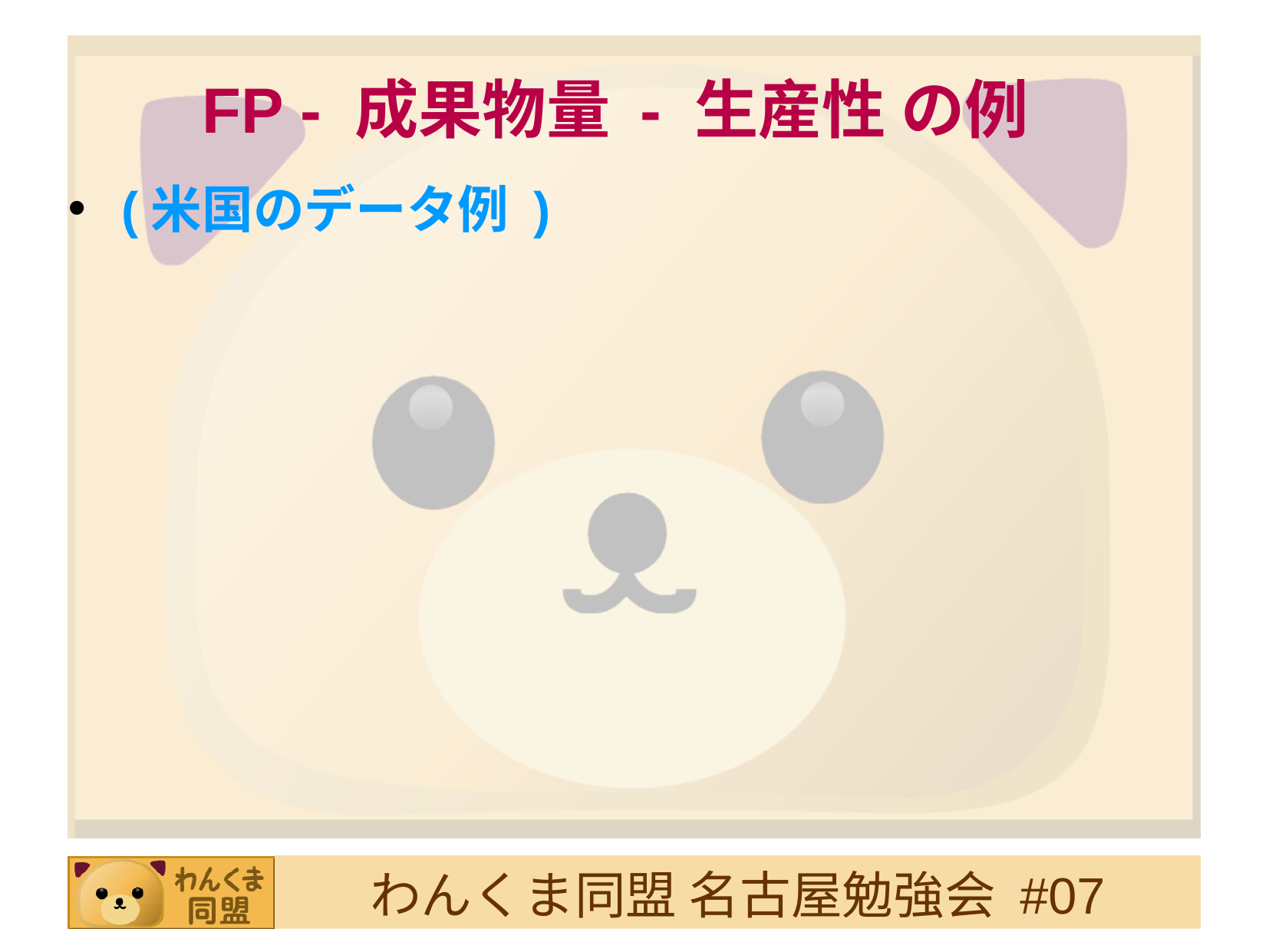

# FP - 成果物量 - 生産性 の例
 (米国のデータ例 )‏